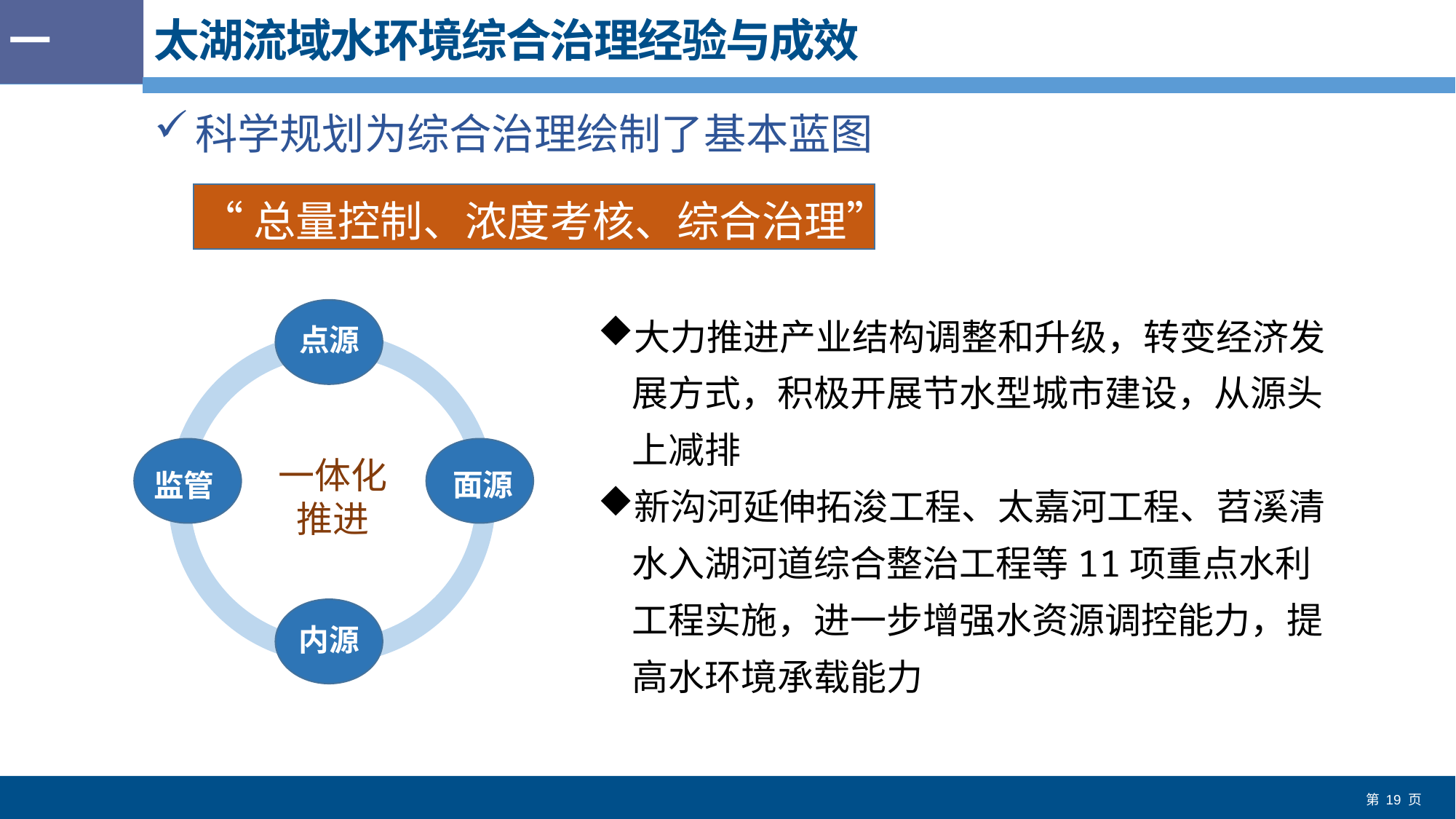

一
太湖流域水环境综合治理经验与成效

科学规划为综合治理绘制了基本蓝图

“总量控制、浓度考核、综合治理”
大力推进产业结构调整和升级，转变经济发展方式，积极开展节水型城市建设，从源头上减排
新沟河延伸拓浚工程、太嘉河工程、苕溪清水入湖河道综合整治工程等11项重点水利工程实施，进一步增强水资源调控能力，提高水环境承载能力

点源

监管

面源
一体化
推进

内源
第 19 页